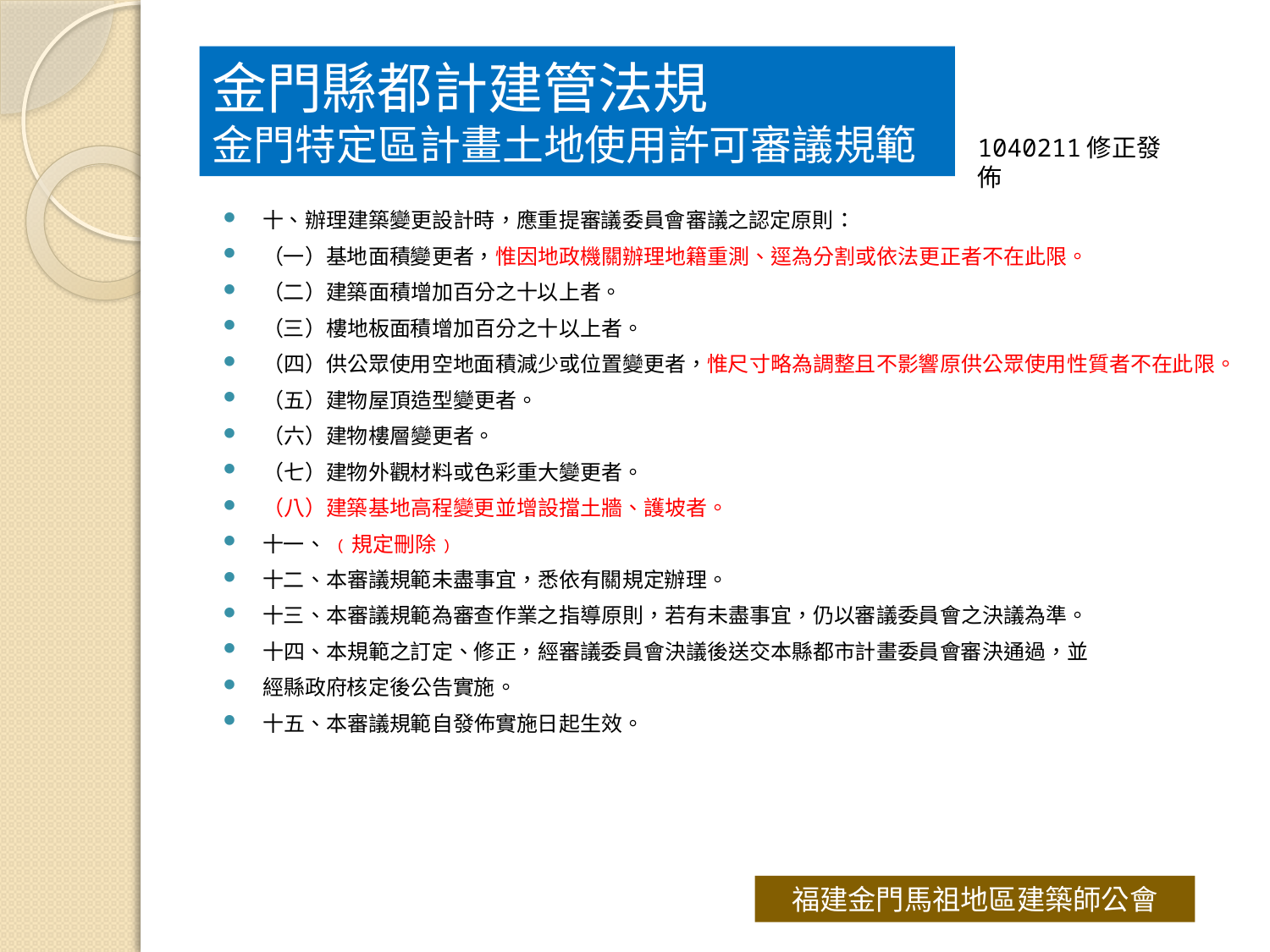

# 金門縣都計建管法規 金門特定區計畫土地使用許可審議規範
1040211修正發佈
十、辦理建築變更設計時，應重提審議委員會審議之認定原則：
（一）基地面積變更者，惟因地政機關辦理地籍重測、逕為分割或依法更正者不在此限。
（二）建築面積增加百分之十以上者。
（三）樓地板面積增加百分之十以上者。
（四）供公眾使用空地面積減少或位置變更者，惟尺寸略為調整且不影響原供公眾使用性質者不在此限。
（五）建物屋頂造型變更者。
（六）建物樓層變更者。
（七）建物外觀材料或色彩重大變更者。
（八）建築基地高程變更並增設擋土牆、護坡者。
十一、 ﹙規定刪除﹚
十二、本審議規範未盡事宜，悉依有關規定辦理。
十三、本審議規範為審查作業之指導原則，若有未盡事宜，仍以審議委員會之決議為準。
十四、本規範之訂定、修正，經審議委員會決議後送交本縣都市計畫委員會審決通過，並
經縣政府核定後公告實施。
十五、本審議規範自發佈實施日起生效。
福建金門馬祖地區建築師公會